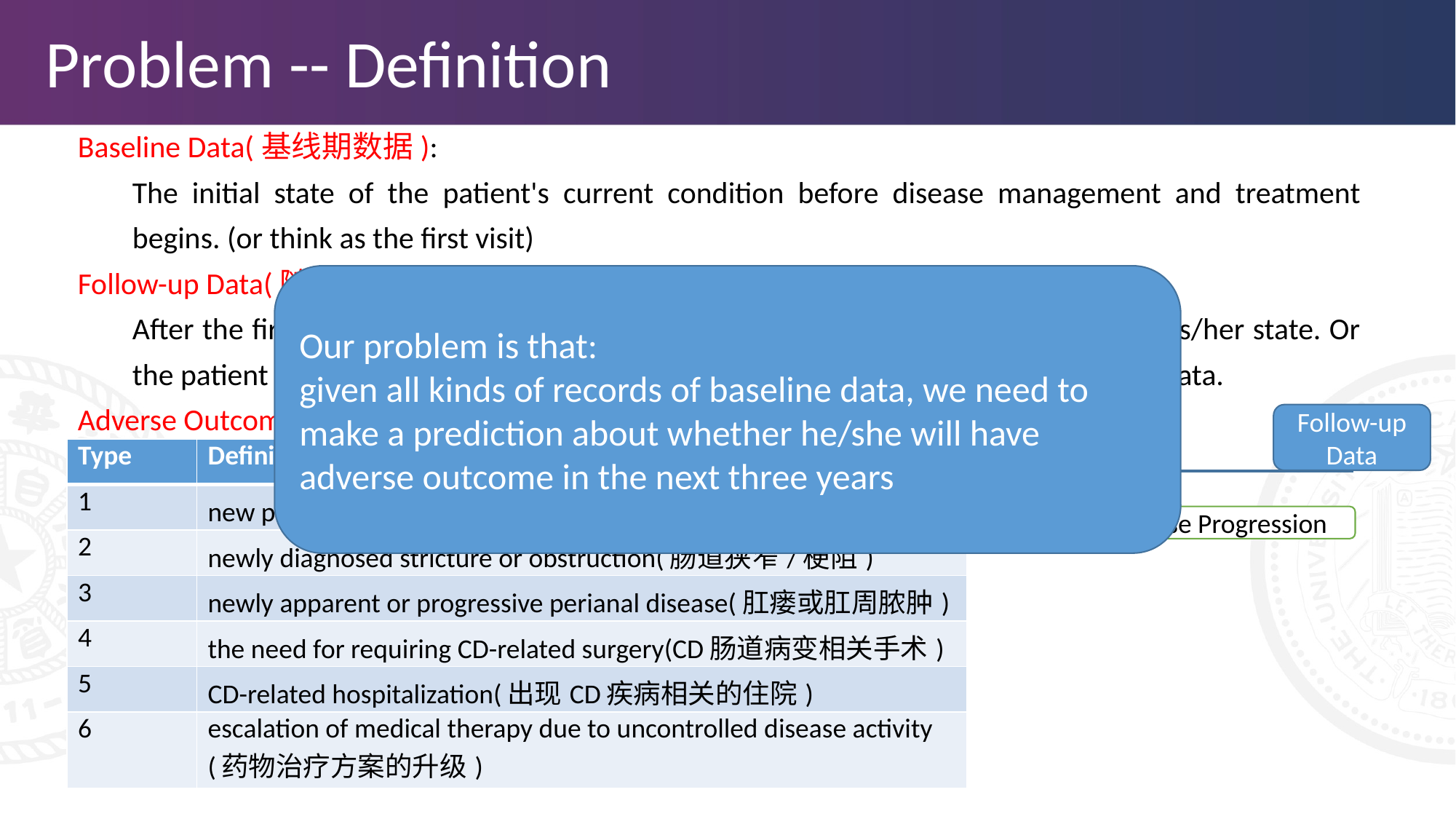

# Problem -- Definition
Baseline Data(基线期数据):
The initial state of the patient's current condition before disease management and treatment begins. (or think as the first visit)
Follow-up Data(随访期数据):
After the first visit, doctors will ask for the patient’s progression anytime to check his/her state. Or the patient will revisit the doctor if his/her relapsed.These data are called follow-up data.
Adverse Outcome(不良结局):
Our problem is that:
given all kinds of records of baseline data, we need to make a prediction about whether he/she will have adverse outcome in the next three years
Follow-up Data
Baseline Data
| Type | Definition |
| --- | --- |
| 1 | new penetrating disease(肠穿透性病变) |
| 2 | newly diagnosed stricture or obstruction(肠道狭窄/梗阻) |
| 3 | newly apparent or progressive perianal disease(肛瘘或肛周脓肿) |
| 4 | the need for requiring CD-related surgery(CD肠道病变相关手术) |
| 5 | CD-related hospitalization(出现CD疾病相关的住院) |
| 6 | escalation of medical therapy due to uncontrolled disease activity (药物治疗方案的升级) |
Disease Progression
6